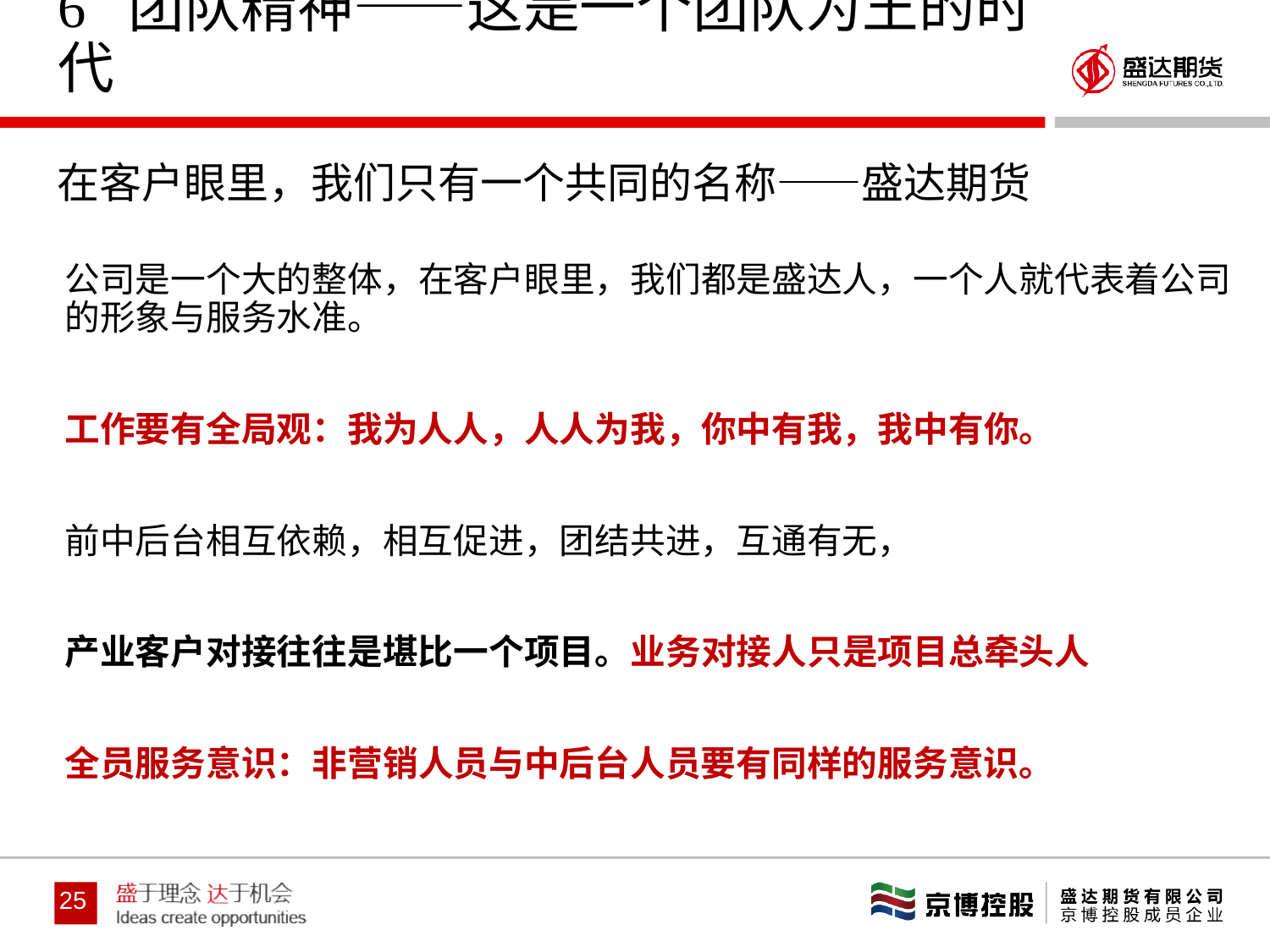

# 6  团队精神——这是一个团队为王的时代
在客户眼里，我们只有一个共同的名称——盛达期货
公司是一个大的整体，在客户眼里，我们都是盛达人，一个人就代表着公司的形象与服务水准。

工作要有全局观：我为人人，人人为我，你中有我，我中有你。

前中后台相互依赖，相互促进，团结共进，互通有无，

产业客户对接往往是堪比一个项目。业务对接人只是项目总牵头人

全员服务意识：非营销人员与中后台人员要有同样的服务意识。